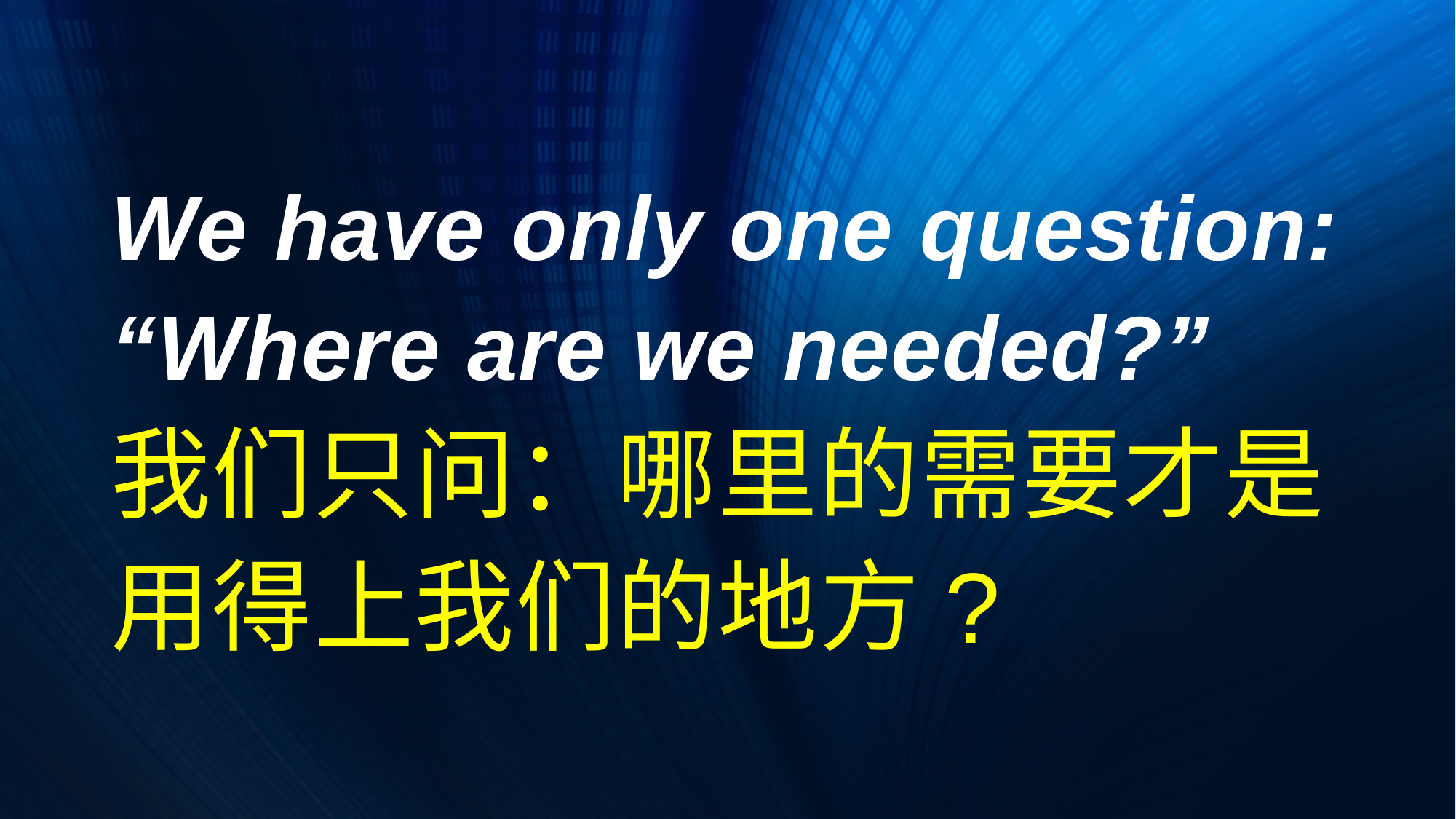

# We have only one question: “Where are we needed?” 我们只问：哪里的需要才是用得上我们的地方?